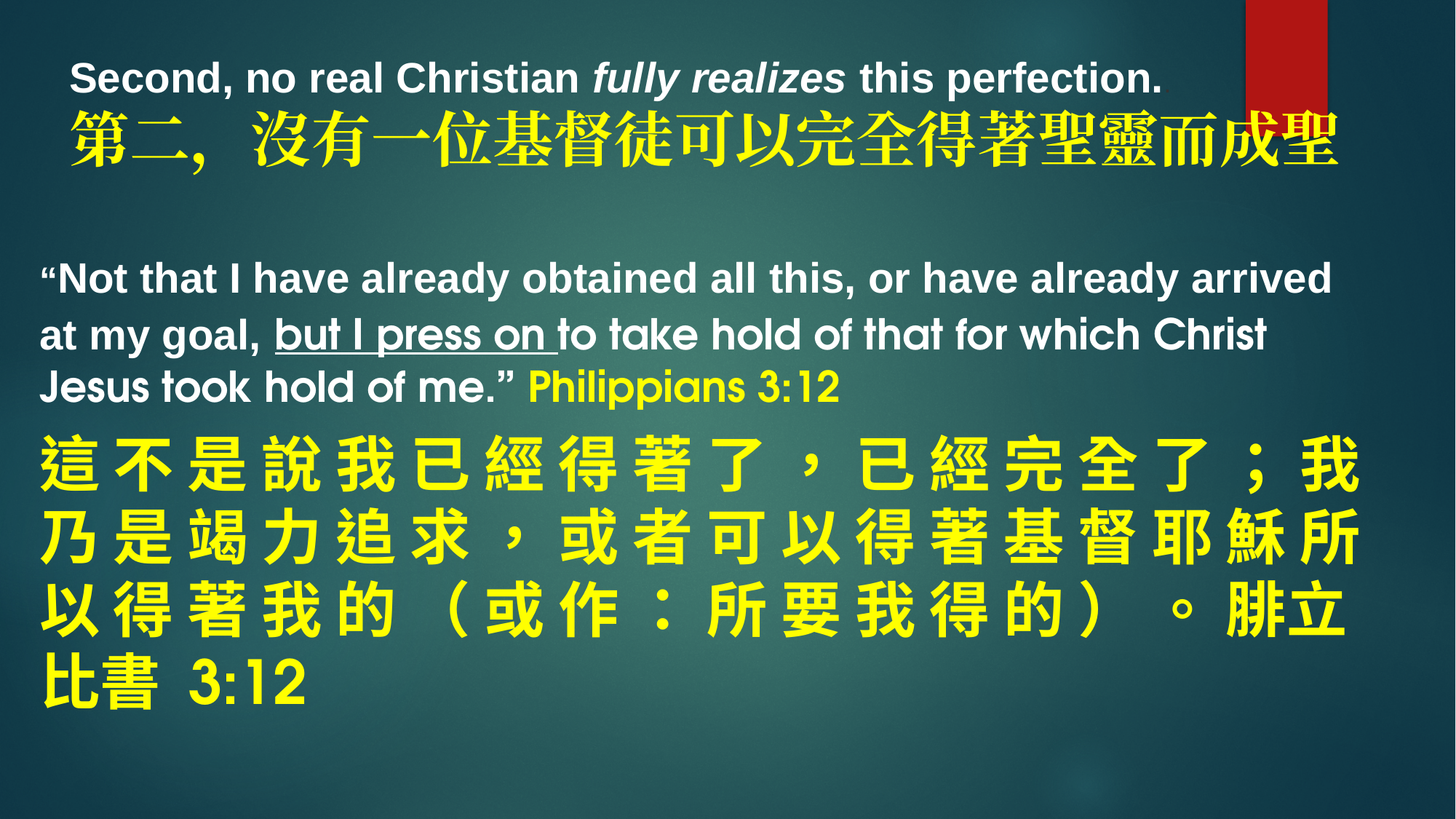

# Second, no real Christian fully realizes this perfection.. 第二，沒有一位基督徒可以完全得著聖靈而成聖
“Not that I have already obtained all this, or have already arrived at my goal, but I press on to take hold of that for which Christ Jesus took hold of me.” Philippians 3:12
這 不 是 說 我 已 經 得 著 了 ， 已 經 完 全 了 ； 我 乃 是 竭 力 追 求 ， 或 者 可 以 得 著 基 督 耶 穌 所 以 得 著 我 的 （ 或 作 ： 所 要 我 得 的 ） 。 腓立比書 3:12